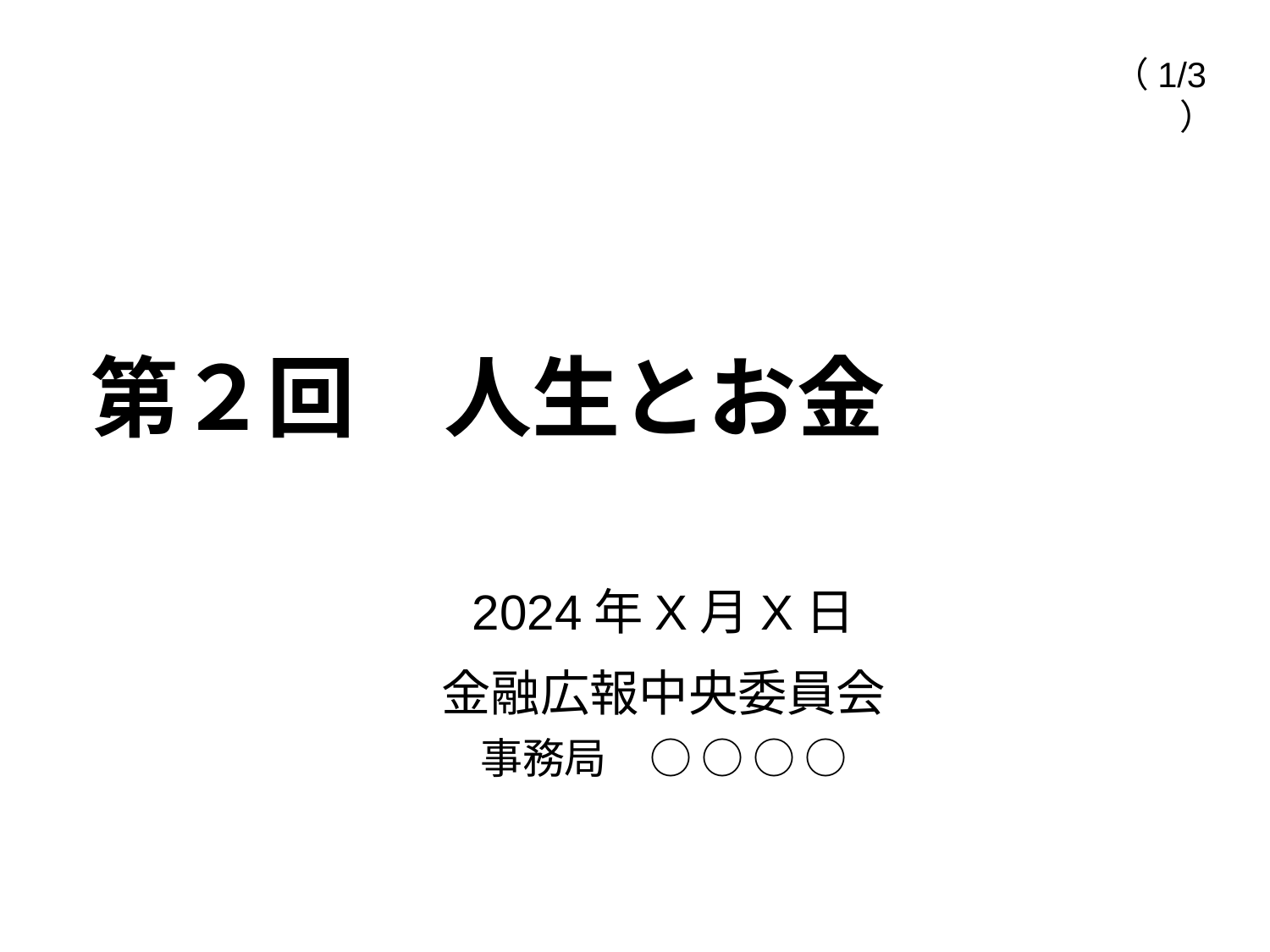

（1/3）
# 第２回　人生とお金
2024年X月X日
金融広報中央委員会
事務局　○ ○ ○ ○